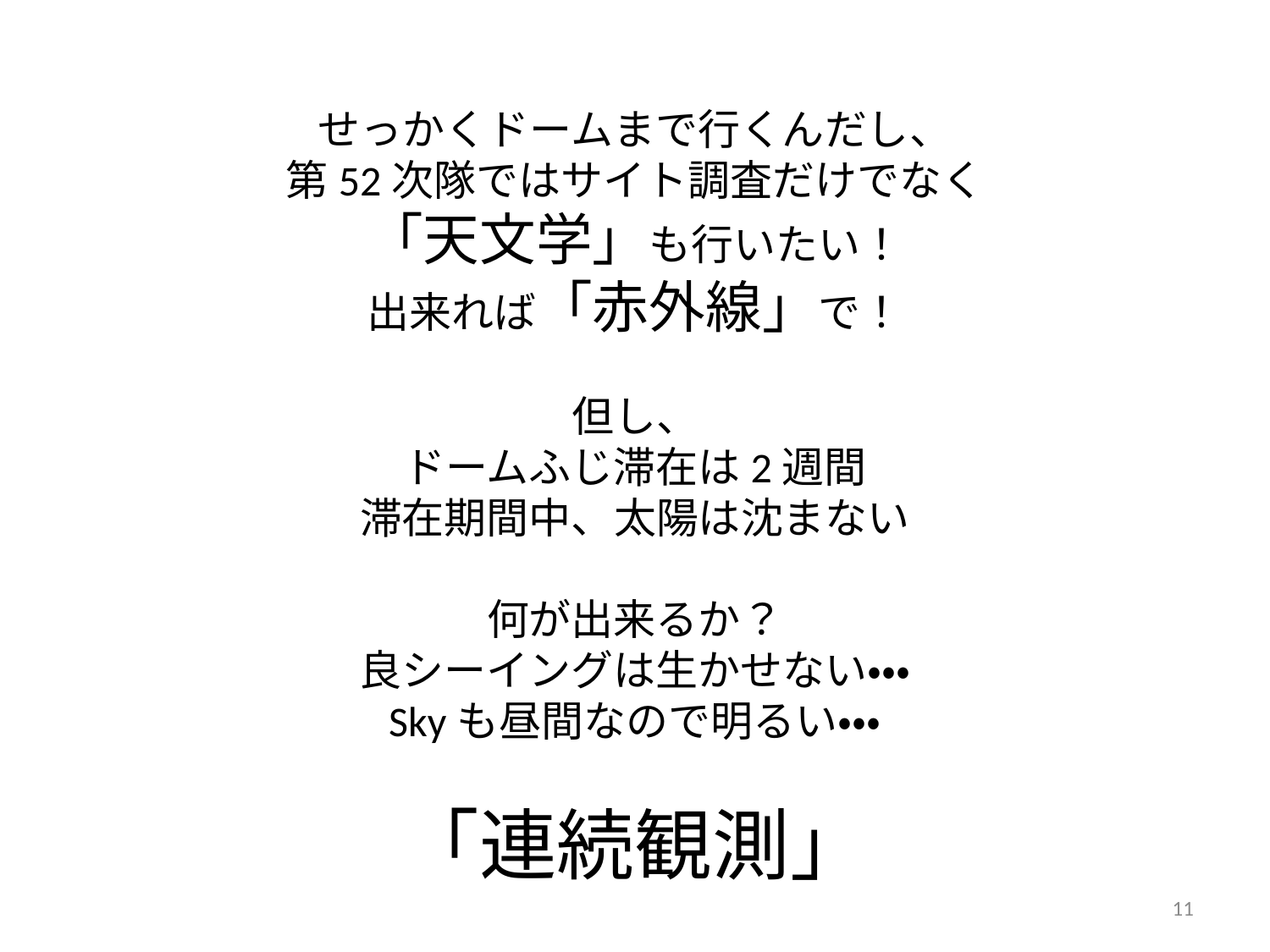

せっかくドームまで行くんだし、
第52次隊ではサイト調査だけでなく
「天文学」も行いたい！
出来れば「赤外線」で！

但し、
ドームふじ滞在は2週間
滞在期間中、太陽は沈まない

何が出来るか？
良シーイングは生かせない・・・
Skyも昼間なので明るい・・・

「連続観測」
11